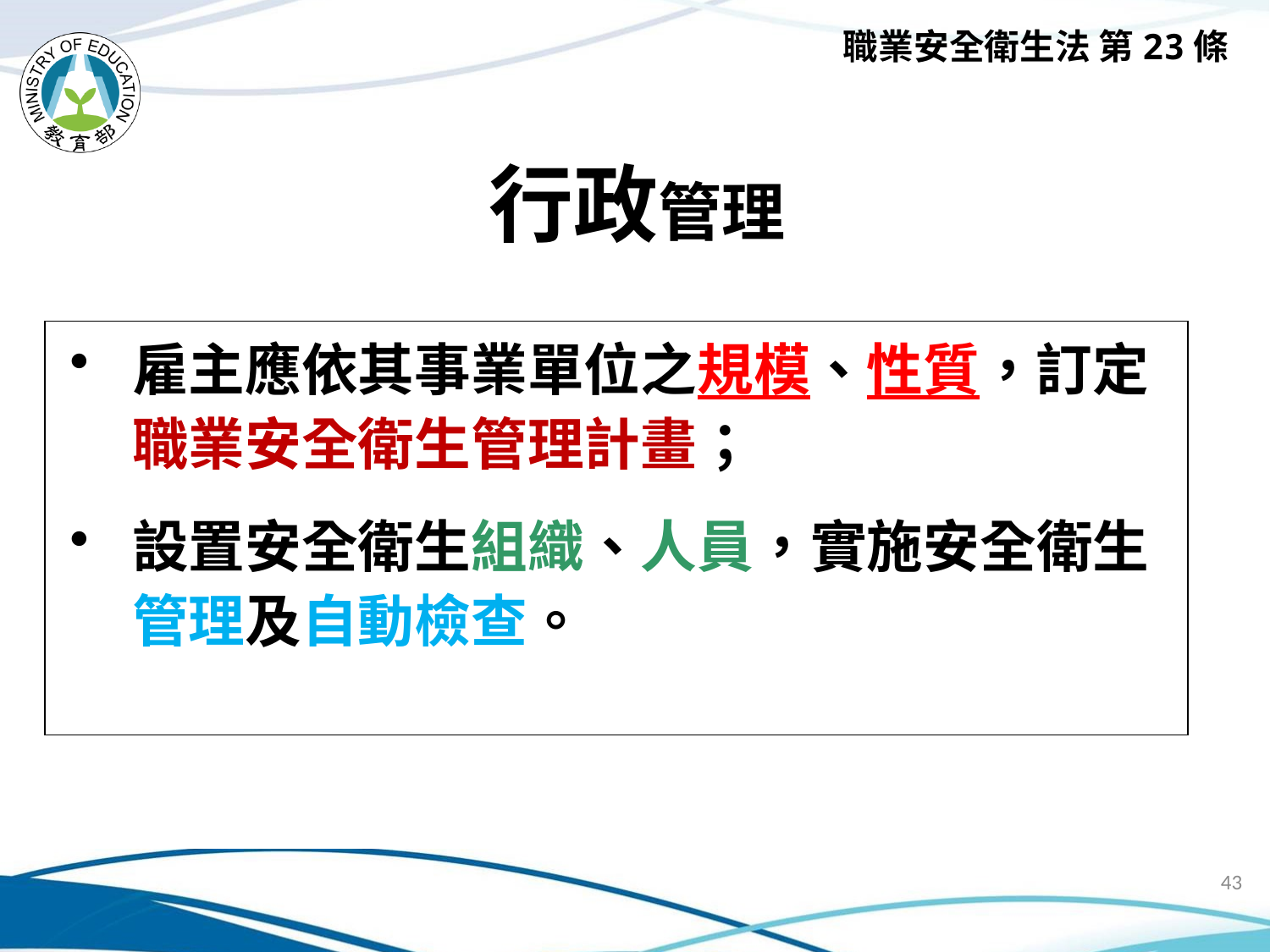

職業安全衛生法 第23條
# 行政管理
雇主應依其事業單位之規模、性質，訂定職業安全衛生管理計畫；
設置安全衛生組織、人員，實施安全衛生管理及自動檢查。
43